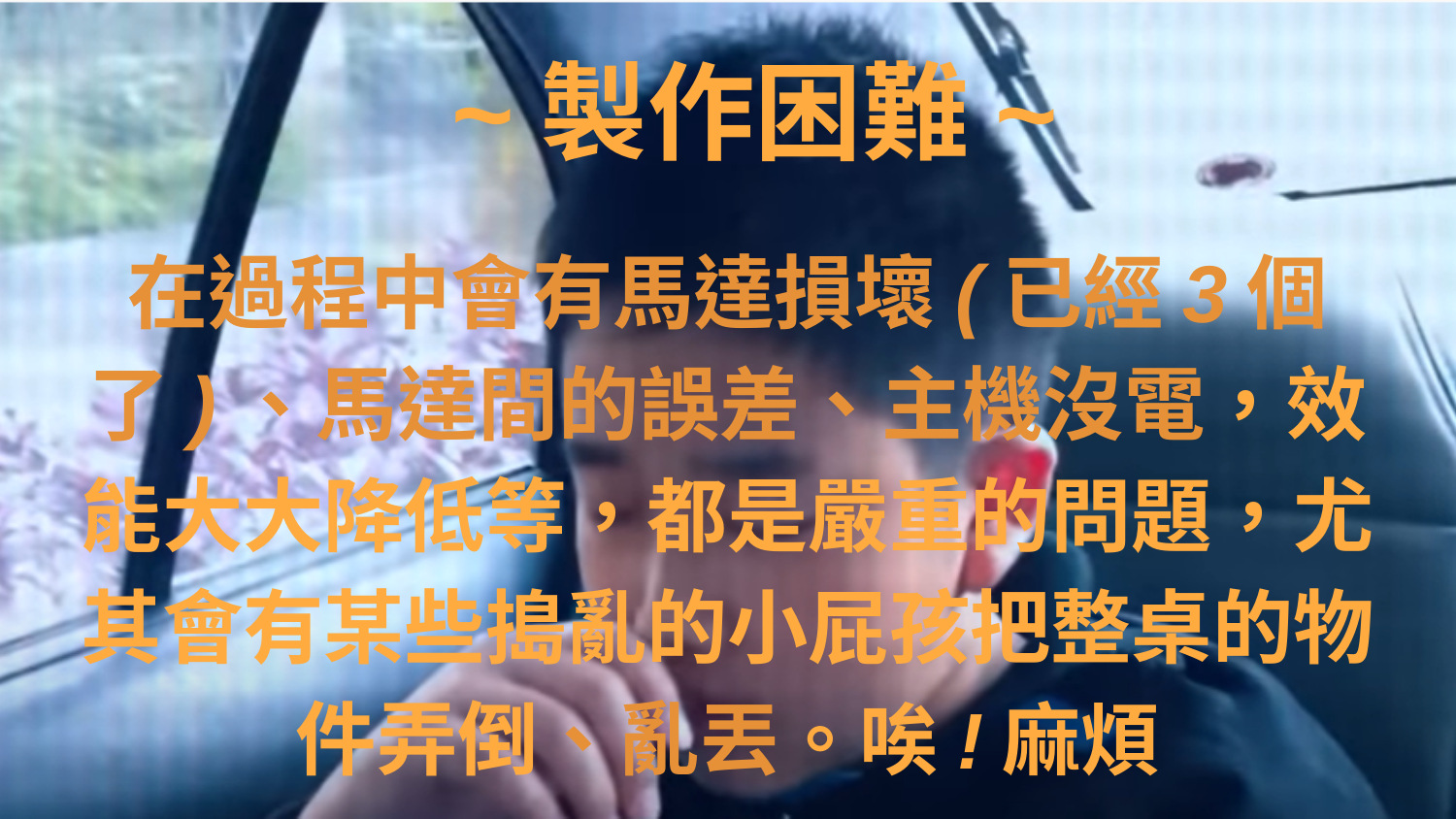

# ~製作困難~
在過程中會有馬達損壞(已經3個了)、馬達間的誤差、主機沒電，效能大大降低等，都是嚴重的問題，尤其會有某些搗亂的小屁孩把整桌的物件弄倒、亂丟。唉!麻煩